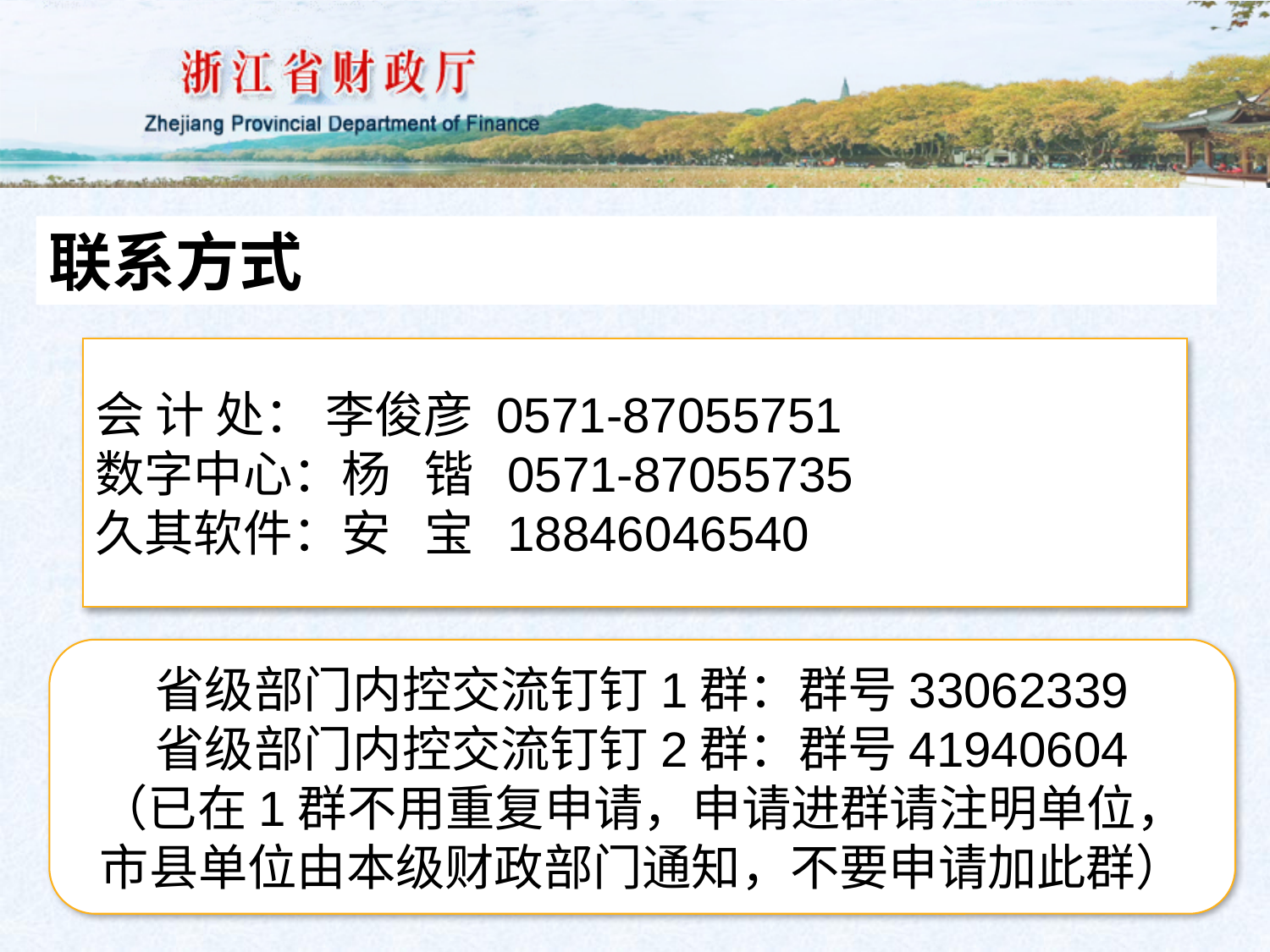

联系方式
会 计 处： 李俊彦 0571-87055751
数字中心：杨   锴  0571-87055735
久其软件：安   宝  18846046540
省级部门内控交流钉钉1群：群号33062339
省级部门内控交流钉钉2群：群号41940604
（已在1群不用重复申请，申请进群请注明单位，市县单位由本级财政部门通知，不要申请加此群）